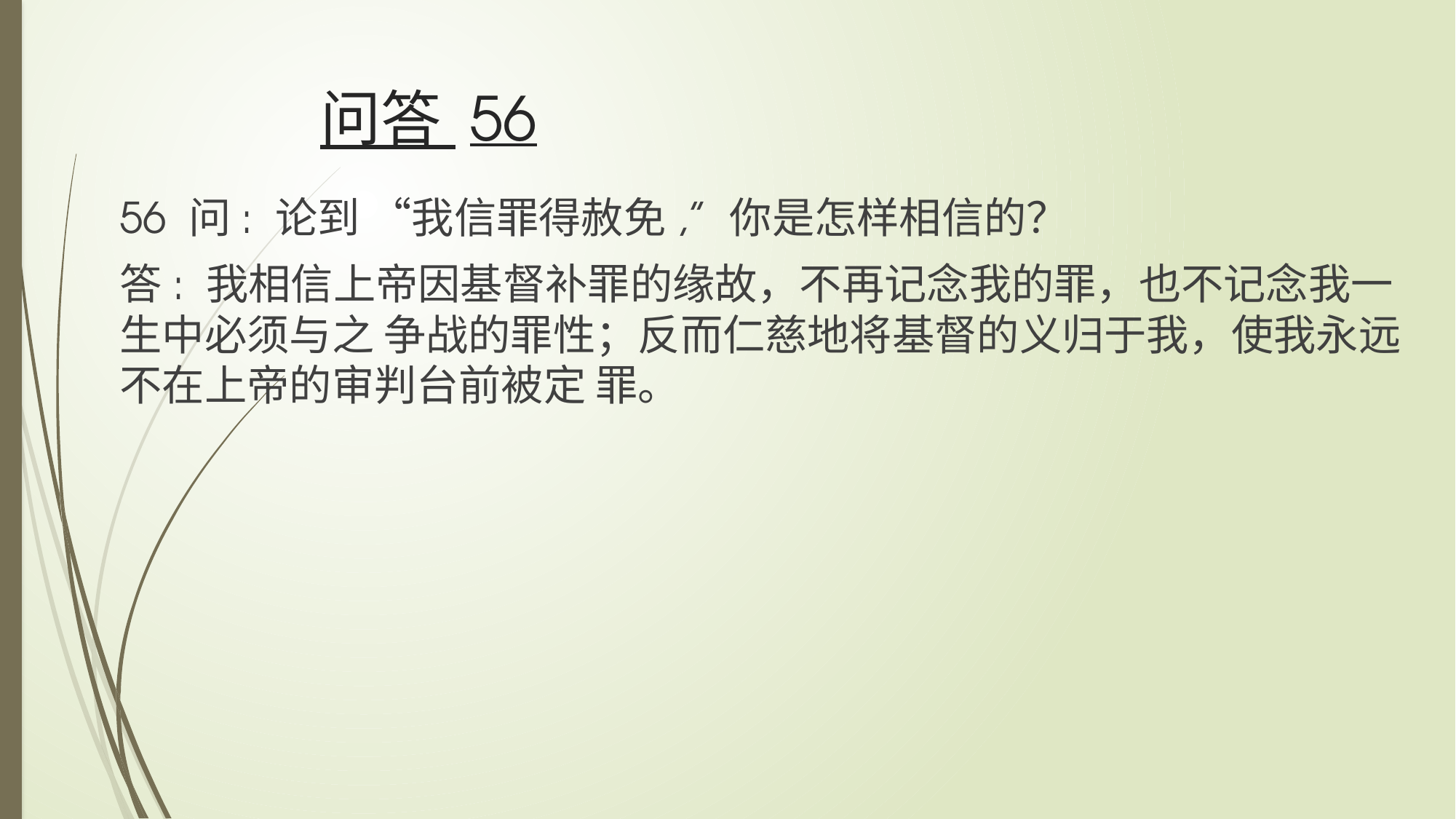

# 问答 56
56 问: 论到 “我信罪得赦免,” 你是怎样相信的？
答: 我相信上帝因基督补罪的缘故，不再记念我的罪，也不记念我一生中必须与之 争战的罪性；反而仁慈地将基督的义归于我，使我永远不在上帝的审判台前被定 罪。